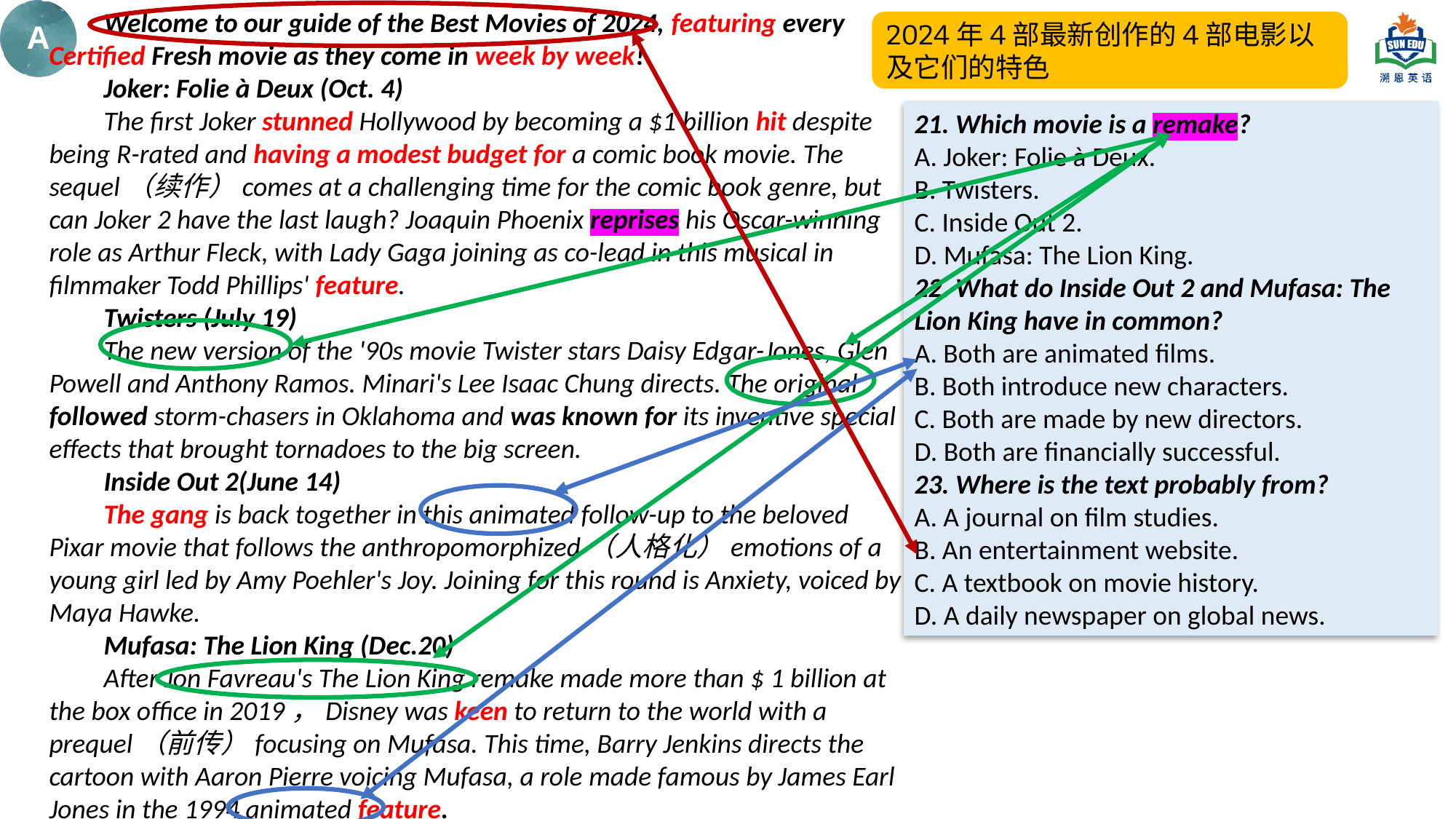

Welcome to our guide of the Best Movies of 2024, featuring every Certified Fresh movie as they come in week by week!
Joker: Folie à Deux (Oct. 4)
The first Joker stunned Hollywood by becoming a $1 billion hit despite being R-rated and having a modest budget for a comic book movie. The sequel（续作）comes at a challenging time for the comic book genre, but can Joker 2 have the last laugh? Joaquin Phoenix reprises his Oscar-winning role as Arthur Fleck, with Lady Gaga joining as co-lead in this musical in filmmaker Todd Phillips' feature.
Twisters (July 19)
The new version of the '90s movie Twister stars Daisy Edgar-Jones, Glen Powell and Anthony Ramos. Minari's Lee Isaac Chung directs. The original followed storm-chasers in Oklahoma and was known for its inventive special effects that brought tornadoes to the big screen.
Inside Out 2(June 14)
The gang is back together in this animated follow-up to the beloved Pixar movie that follows the anthropomorphized（人格化）emotions of a young girl led by Amy Poehler's Joy. Joining for this round is Anxiety, voiced by Maya Hawke.
Mufasa: The Lion King (Dec.20)
After Jon Favreau's The Lion King remake made more than $ 1 billion at the box office in 2019，Disney was keen to return to the world with a prequel（前传）focusing on Mufasa. This time, Barry Jenkins directs the cartoon with Aaron Pierre voicing Mufasa, a role made famous by James Earl Jones in the 1994 animated feature.

A
2024年4部最新创作的4部电影以及它们的特色
21. Which movie is a remake?
A. Joker: Folie à Deux.
B. Twisters.
C. Inside Out 2.
D. Mufasa: The Lion King.
22. What do Inside Out 2 and Mufasa: The Lion King have in common?
A. Both are animated films.
B. Both introduce new characters.
C. Both are made by new directors.
D. Both are financially successful.
23. Where is the text probably from?
A. A journal on film studies.
B. An entertainment website.
C. A textbook on movie history.
D. A daily newspaper on global news.